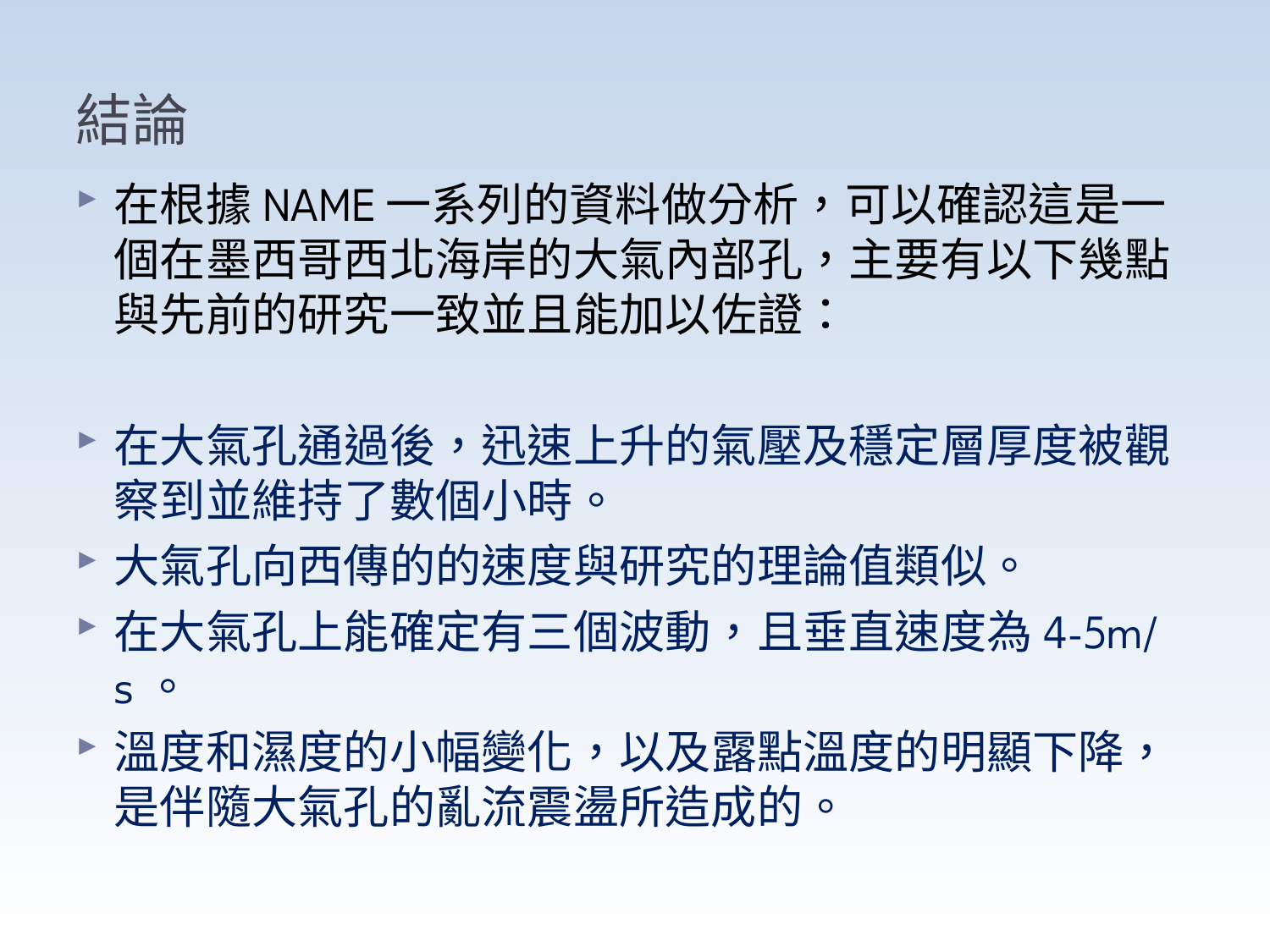

# 結論
在根據NAME一系列的資料做分析，可以確認這是一個在墨西哥西北海岸的大氣內部孔，主要有以下幾點與先前的研究一致並且能加以佐證：

在大氣孔通過後，迅速上升的氣壓及穩定層厚度被觀察到並維持了數個小時。
大氣孔向西傳的的速度與研究的理論值類似。
在大氣孔上能確定有三個波動，且垂直速度為4-5m/s。
溫度和濕度的小幅變化，以及露點溫度的明顯下降，是伴隨大氣孔的亂流震盪所造成的。